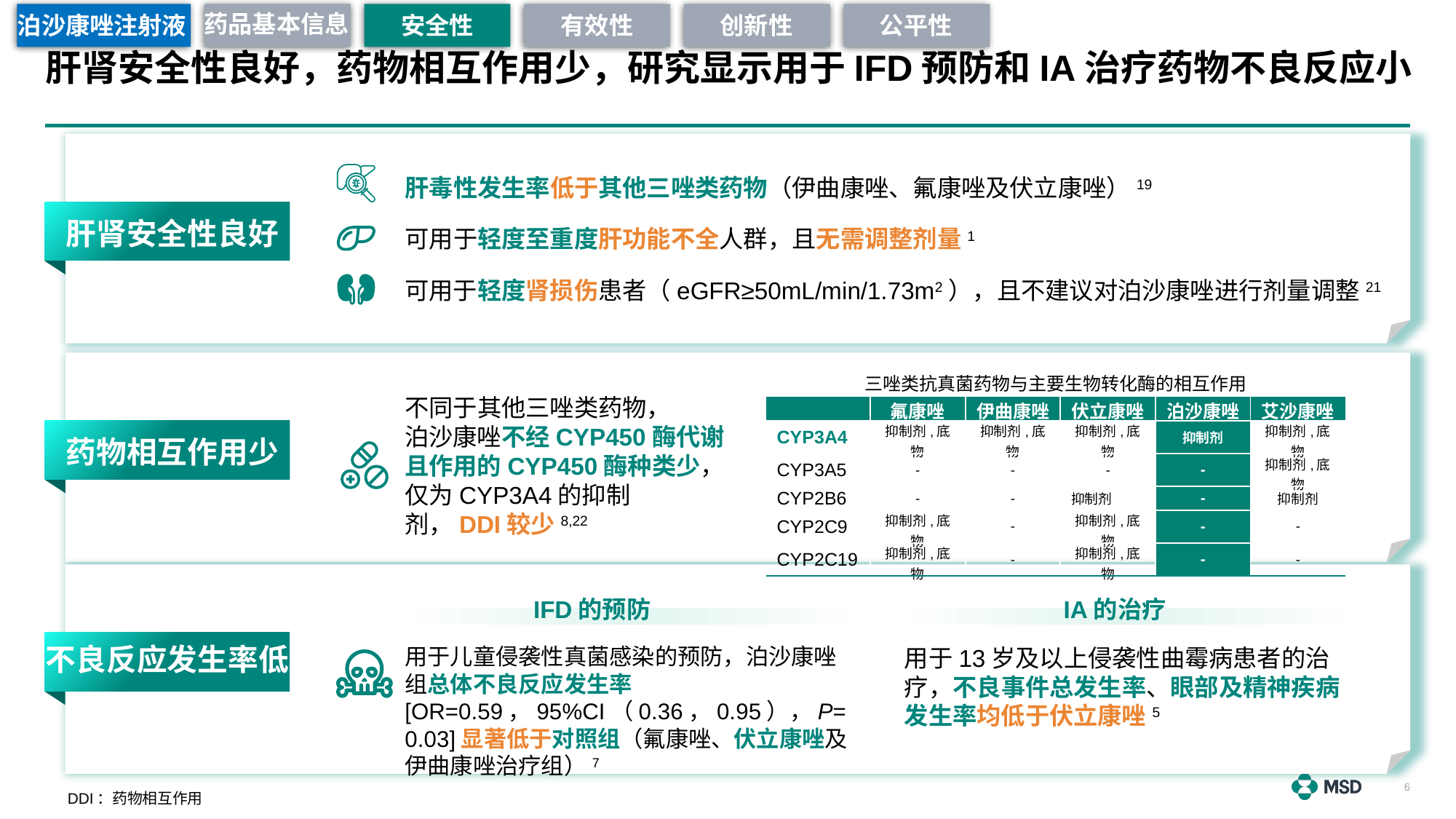

药品基本信息

泊沙康唑注射液
安全性
有效性
创新性
公平性
# 肝肾安全性良好，药物相互作用少，研究显示用于IFD预防和IA治疗药物不良反应小

肝肾安全性良好
肝毒性发生率低于其他三唑类药物（伊曲康唑、氟康唑及伏立康唑）19

可用于轻度至重度肝功能不全人群，且无需调整剂量1

可用于轻度肾损伤患者（eGFR≥50mL/min/1.73m2），且不建议对泊沙康唑进行剂量调整21

药物相互作用少
三唑类抗真菌药物与主要生物转化酶的相互作用
不同于其他三唑类药物，
泊沙康唑不经CYP450酶代谢且作用的CYP450酶种类少，仅为CYP3A4的抑制剂，DDI较少8,22
|  | 氟康唑 | 伊曲康唑 | 伏立康唑 | 泊沙康唑 | 艾沙康唑 |
| --- | --- | --- | --- | --- | --- |
| CYP3A4 | 抑制剂,底物 | 抑制剂,底物 | 抑制剂,底物 | 抑制剂 | 抑制剂,底物 |
| CYP3A5 | - | - | - | - | 抑制剂,底物 |
| CYP2B6 | - | - | 抑制剂 | - | 抑制剂 |
| CYP2C9 | 抑制剂,底物 | - | 抑制剂,底物 | - | - |
| CYP2C19 | 抑制剂,底物 | - | 抑制剂,底物 | - | - |

不良反应发生率低

IFD的预防
IA的治疗

用于儿童侵袭性真菌感染的预防，泊沙康唑组总体不良反应发生率[OR=0.59，95%CI（0.36，0.95），P=0.03]显著低于对照组（氟康唑、伏立康唑及伊曲康唑治疗组）7
用于13岁及以上侵袭性曲霉病患者的治疗，不良事件总发生率、眼部及精神疾病发生率均低于伏立康唑5

6
DDI：药物相互作用